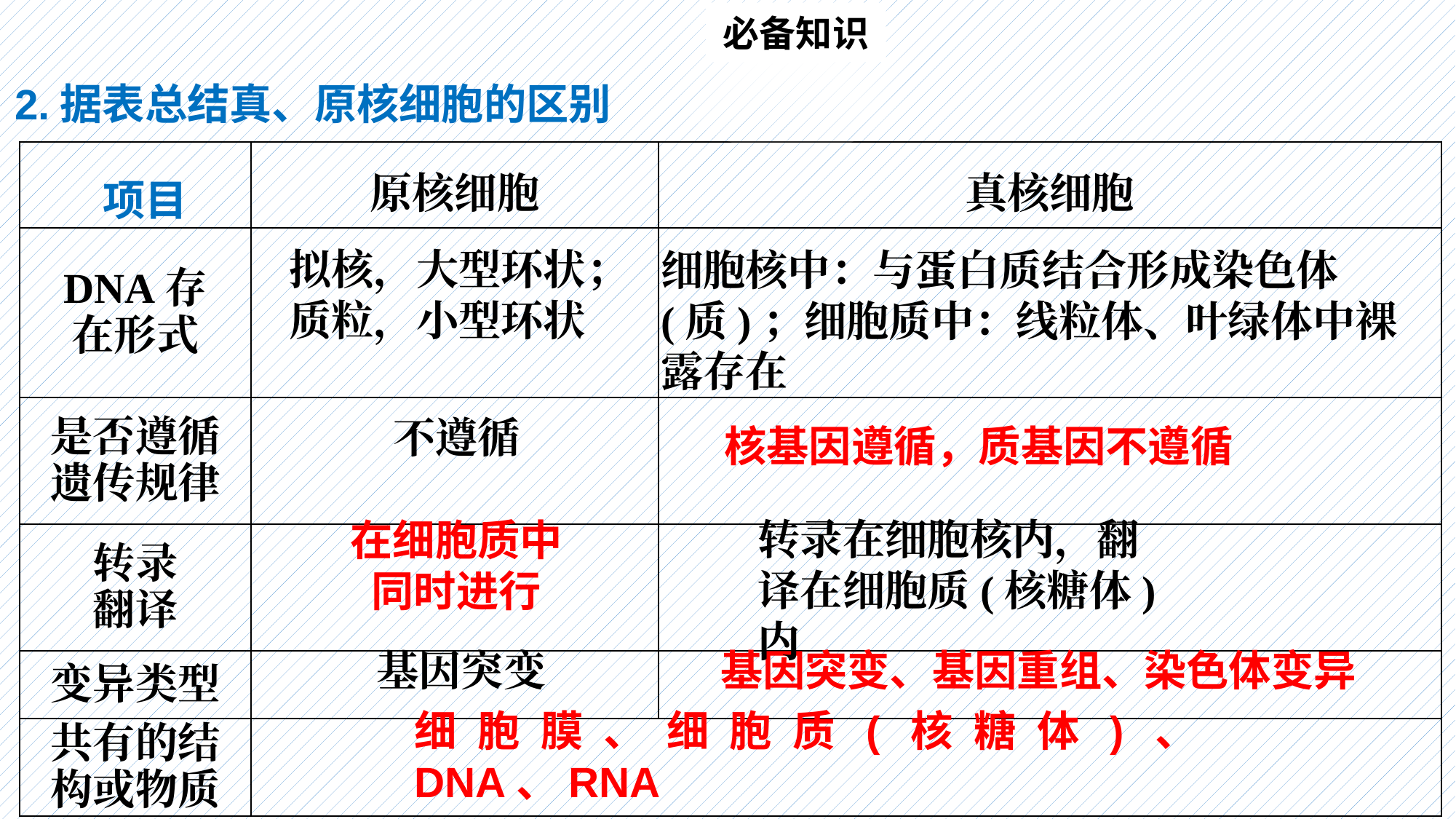

必备知识
2.据表总结真、原核细胞的区别
| 项目 | 原核细胞 | 真核细胞 |
| --- | --- | --- |
| DNA存 在形式 |  |  |
| 是否遵循 遗传规律 |  |  |
| 转录 翻译 |  |  |
| 变异类型 |  |  |
| 共有的结 构或物质 |  |  |
拟核，大型环状；
质粒，小型环状
细胞核中：与蛋白质结合形成染色体(质)；细胞质中：线粒体、叶绿体中裸露存在
不遵循
核基因遵循，质基因不遵循
在细胞质中同时进行
转录在细胞核内，翻译在细胞质(核糖体)内
基因突变
基因突变、基因重组、染色体变异
细胞膜、细胞质(核糖体)、 DNA、RNA